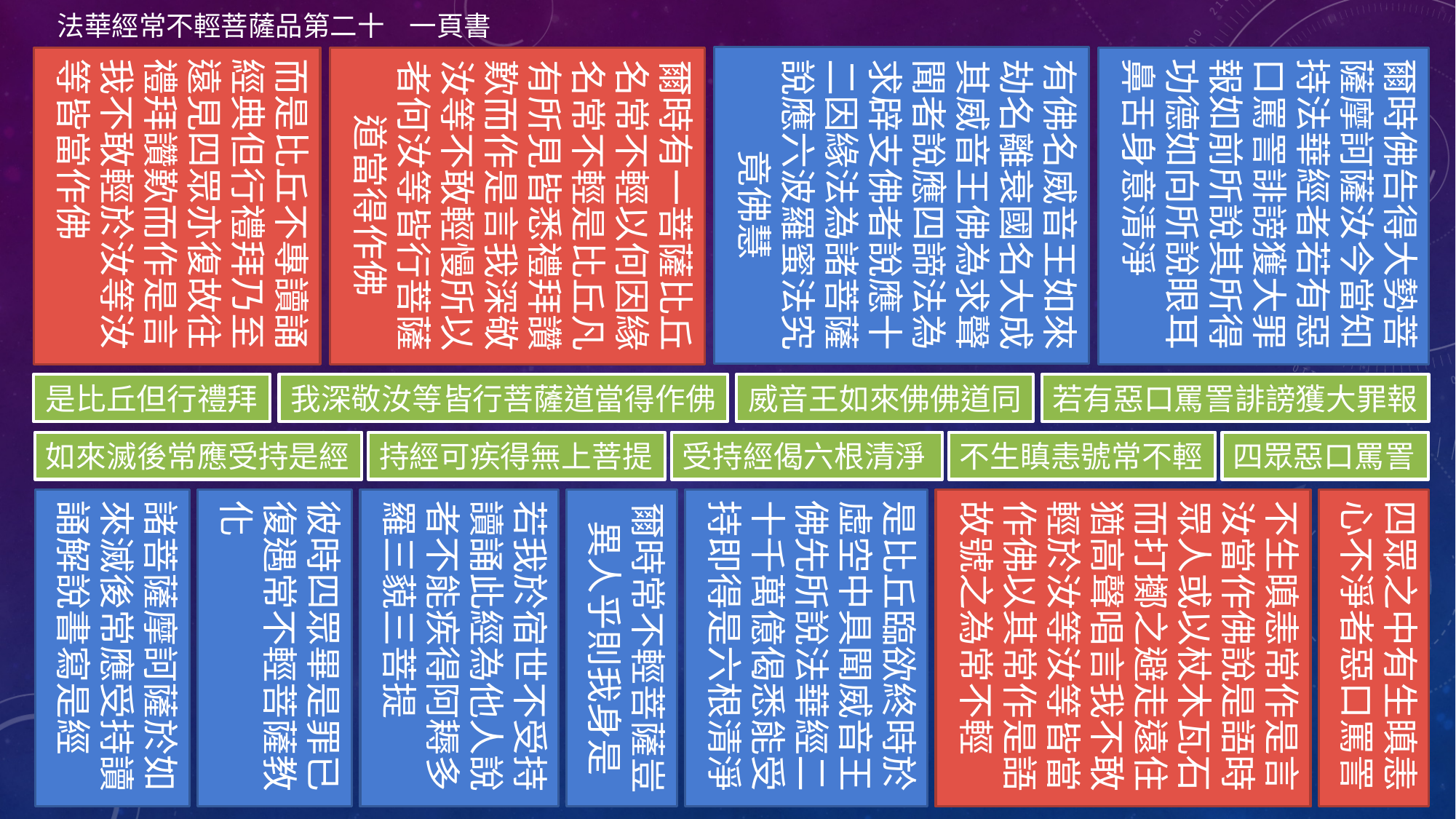

法華經常不輕菩薩品第二十    一頁書
有佛名威音王如來劫名離衰國名大成其威音王佛為求聲聞者說應四諦法為求辟支佛者說應十二因緣法為諸菩薩說應六波羅蜜法究竟佛慧
而是比丘不專讀誦經典但行禮拜乃至遠見四眾亦復故往禮拜讚歎而作是言我不敢輕於汝等汝等皆當作佛
爾時有一菩薩比丘名常不輕以何因緣名常不輕是比丘凡有所見皆悉禮拜讚歎而作是言我深敬汝等不敢輕慢所以者何汝等皆行菩薩道當得作佛
爾時佛告得大勢菩薩摩訶薩汝今當知持法華經者若有惡口罵詈誹謗獲大罪報如前所說其所得功德如向所說眼耳鼻舌身意清淨
是比丘但行禮拜
我深敬汝等皆行菩薩道當得作佛
威音王如來佛佛道同
若有惡口罵詈誹謗獲大罪報
如來滅後常應受持是經
持經可疾得無上菩提
受持經偈六根清淨
不生瞋恚號常不輕
四眾惡口罵詈
諸菩薩摩訶薩於如來滅後常應受持讀誦解說書寫是經
彼時四眾畢是罪已復遇常不輕菩薩教化
若我於宿世不受持讀誦此經為他人說者不能疾得阿耨多羅三藐三菩提
爾時常不輕菩薩豈異人乎則我身是
是比丘臨欲終時於虛空中具聞威音王佛先所說法華經二十千萬億偈悉能受持即得是六根清淨
不生瞋恚常作是言汝當作佛說是語時眾人或以杖木瓦石而打擲之避走遠住猶高聲唱言我不敢輕於汝等汝等皆當作佛以其常作是語故號之為常不輕
四眾之中有生瞋恚心不淨者惡口罵詈
43